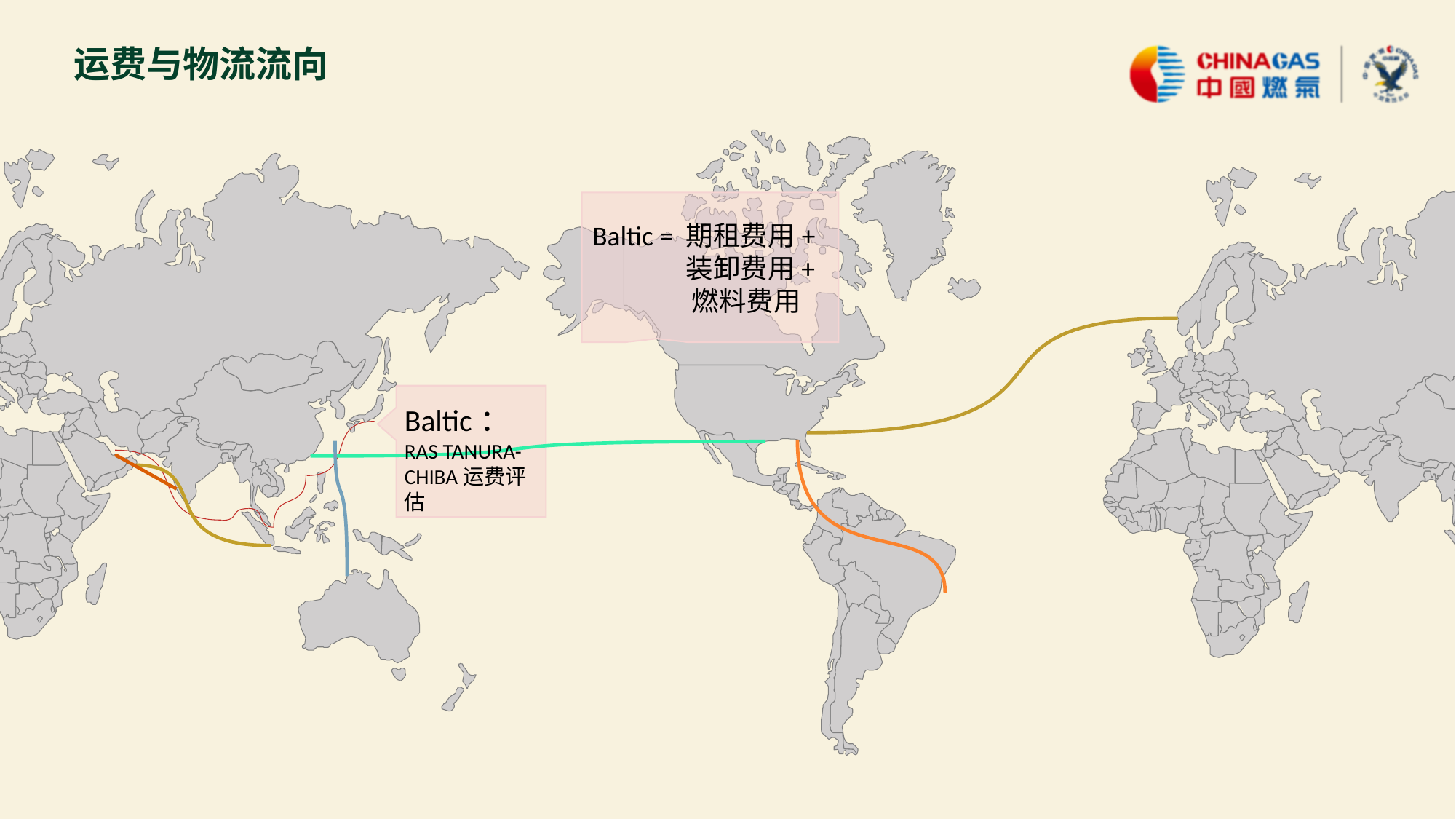

运费与物流流向

Baltic = 期租费用+
              装卸费用+
               燃料费用

Baltic：
RAS TANURA-CHIBA运费评估